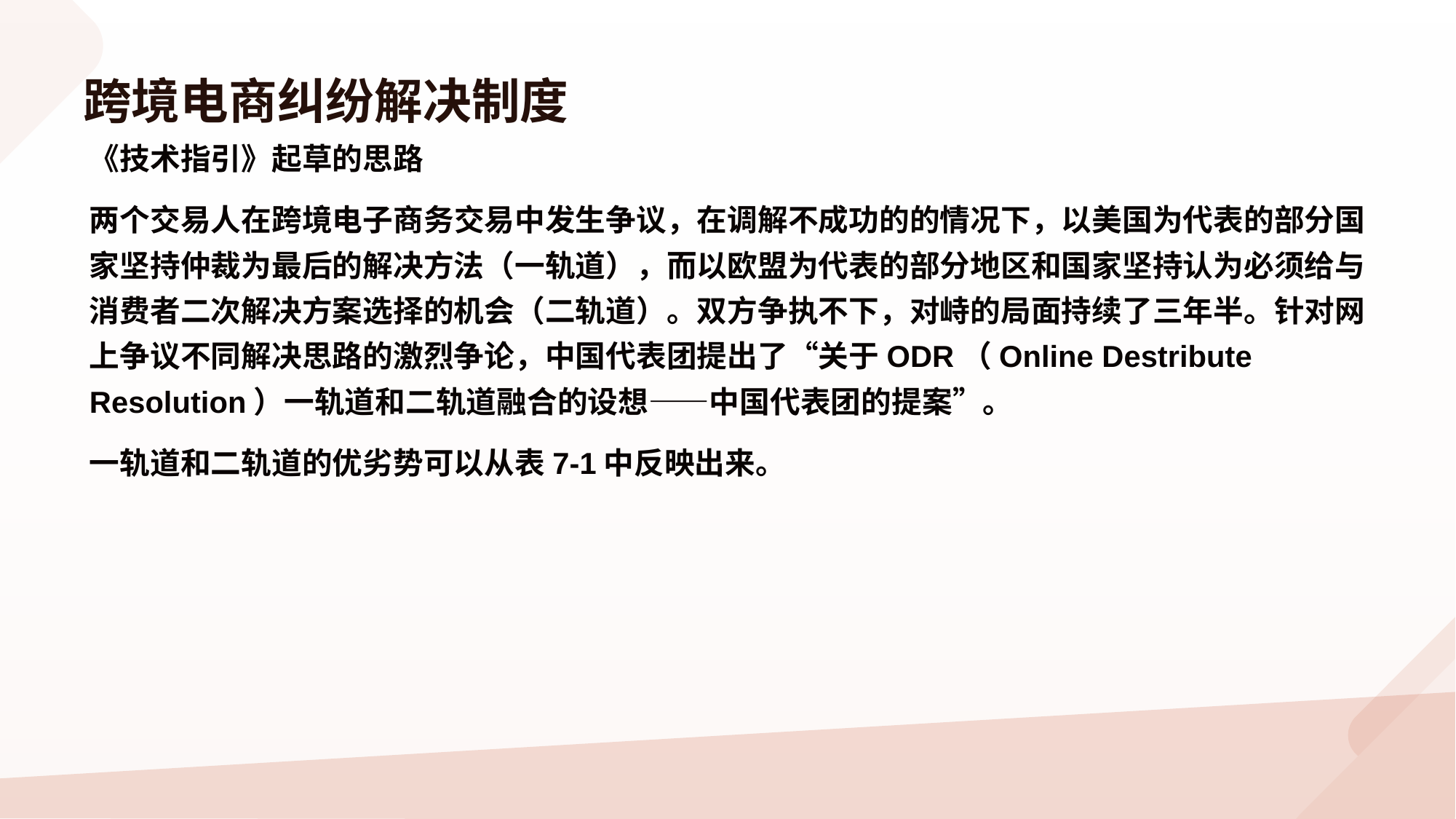

# 跨境电商纠纷解决制度
《技术指引》起草的思路
两个交易人在跨境电子商务交易中发生争议，在调解不成功的的情况下，以美国为代表的部分国家坚持仲裁为最后的解决方法（一轨道），而以欧盟为代表的部分地区和国家坚持认为必须给与消费者二次解决方案选择的机会（二轨道）。双方争执不下，对峙的局面持续了三年半。针对网上争议不同解决思路的激烈争论，中国代表团提出了“关于ODR（Online Destribute Resolution）一轨道和二轨道融合的设想——中国代表团的提案”。
一轨道和二轨道的优劣势可以从表7-1中反映出来。